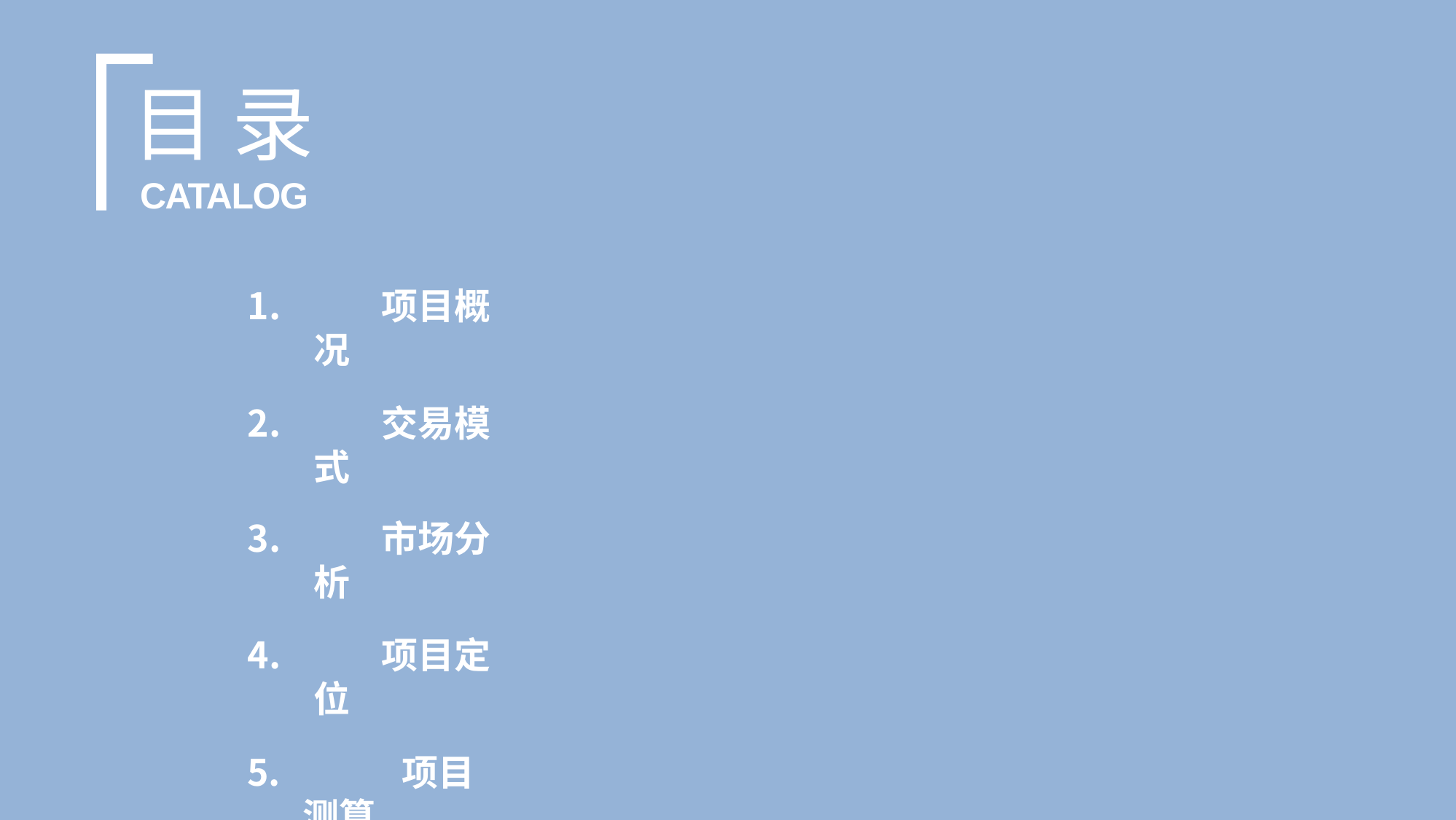

# 目 录
CATALOG
	项目概况

	交易模式

	市场分析

	项目定位

	    项目测算